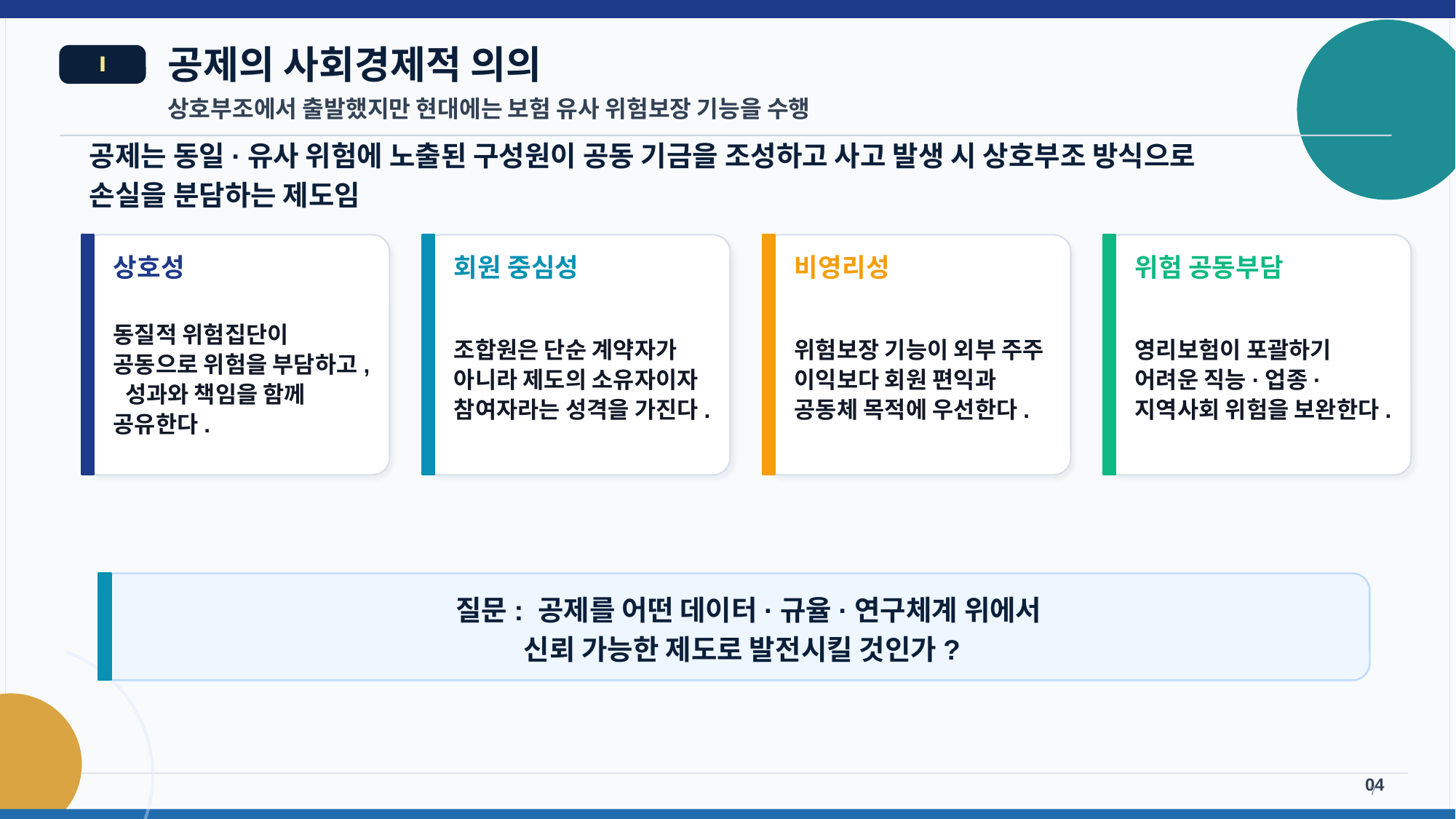

공제의 사회경제적 의의

Ⅰ
상호부조에서 출발했지만 현대에는 보험 유사 위험보장 기능을 수행

공제는 동일·유사 위험에 노출된 구성원이 공동 기금을 조성하고 사고 발생 시 상호부조 방식으로
손실을 분담하는 제도임

상호성
회원 중심성
비영리성
위험 공동부담
동질적 위험집단이 공동으로 위험을 부담하고, 성과와 책임을 함께 공유한다.
조합원은 단순 계약자가 아니라 제도의 소유자이자 참여자라는 성격을 가진다.
위험보장 기능이 외부 주주 이익보다 회원 편익과 공동체 목적에 우선한다.
영리보험이 포괄하기 어려운 직능·업종·지역사회 위험을 보완한다.

 질문: 공제를 어떤 데이터·규율·연구체계 위에서
신뢰 가능한 제도로 발전시킬 것인가?

04
7